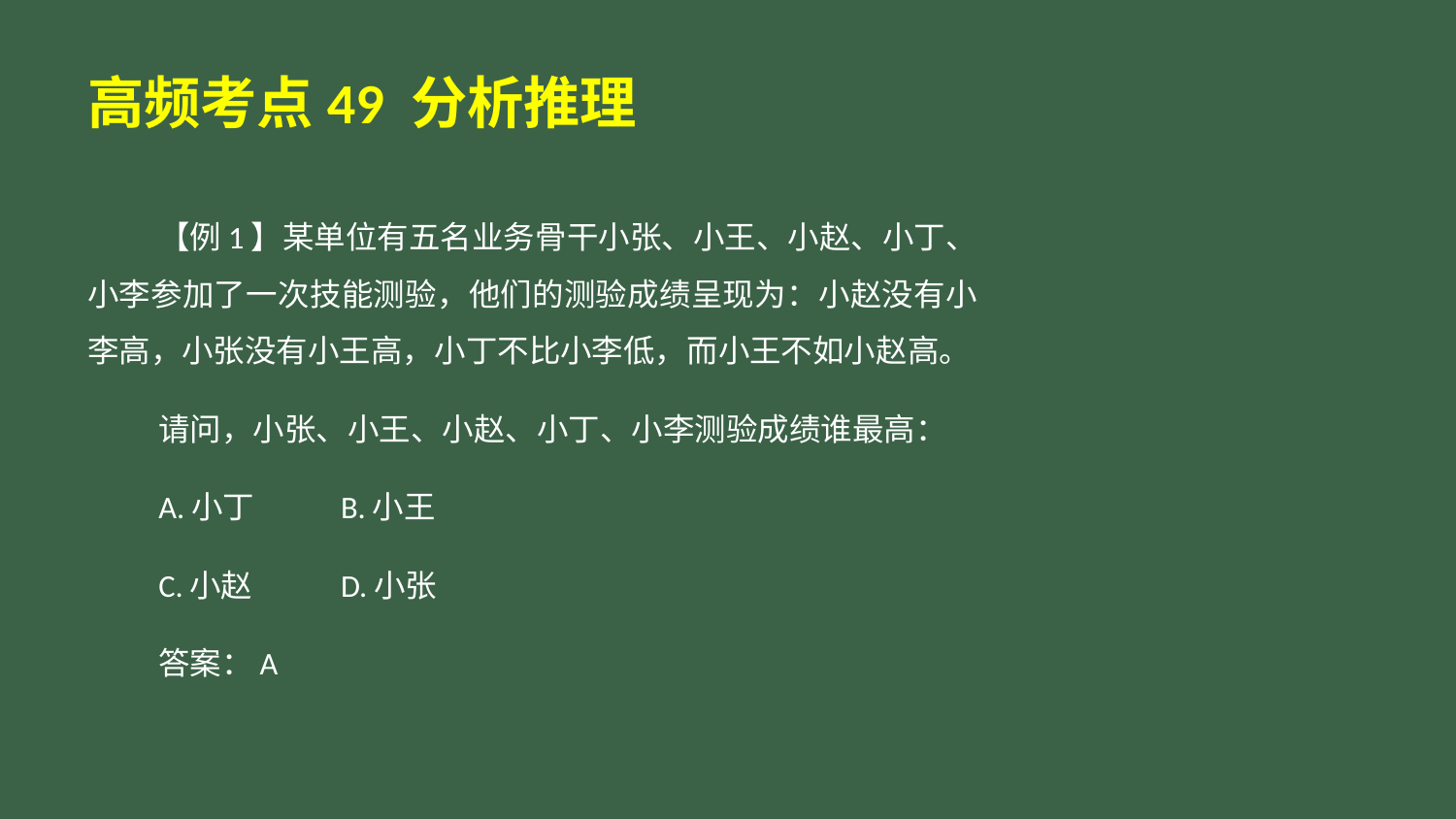

# 高频考点49 分析推理
【例1】某单位有五名业务骨干小张、小王、小赵、小丁、小李参加了一次技能测验，他们的测验成绩呈现为：小赵没有小李高，小张没有小王高，小丁不比小李低，而小王不如小赵高。
请问，小张、小王、小赵、小丁、小李测验成绩谁最高：
A.小丁	B.小王
C.小赵	D.小张
答案：A